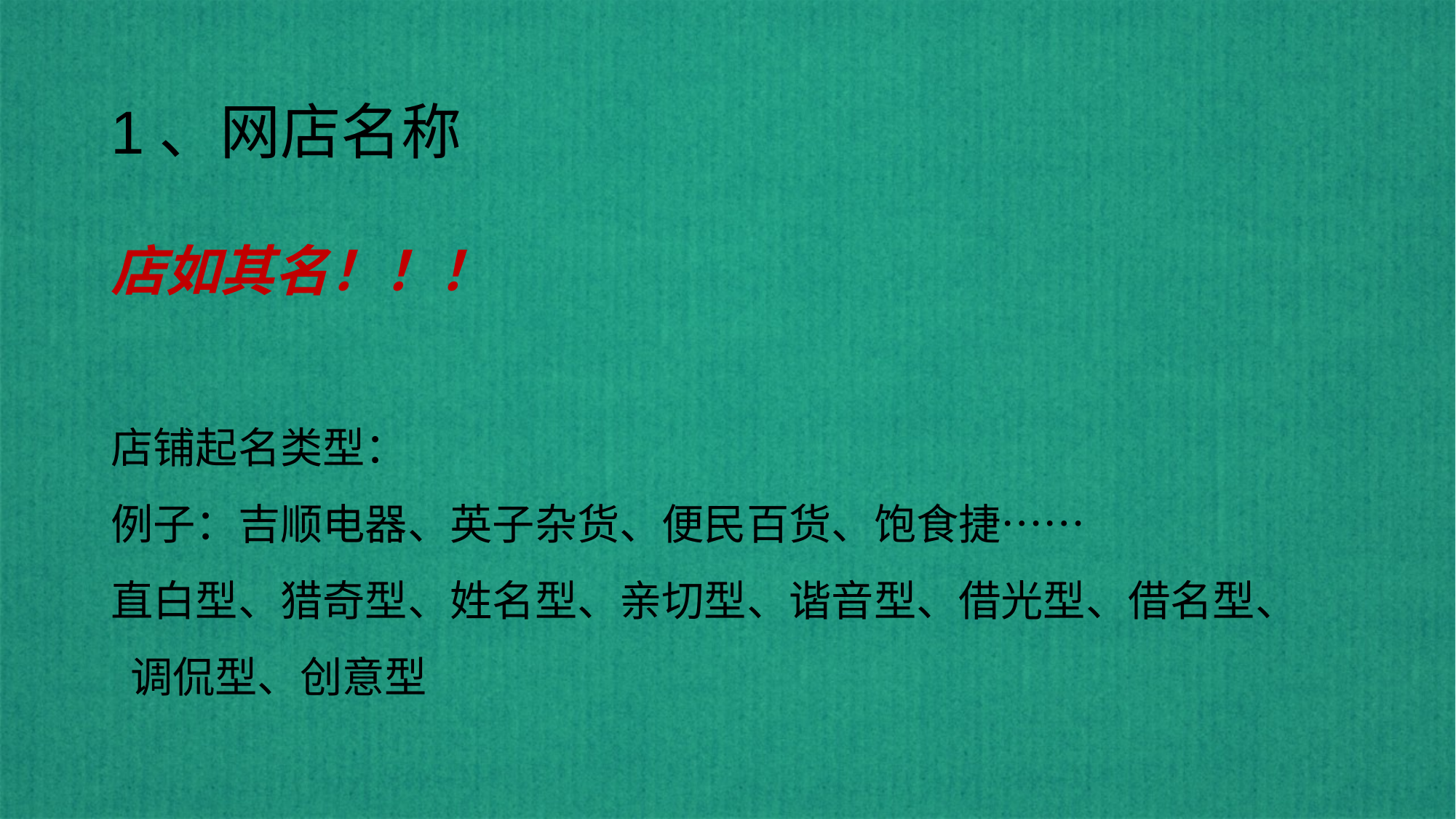

# 1、网店名称
店如其名！！！

店铺起名类型：
例子：吉顺电器、英子杂货、便民百货、饱食捷……
直白型、猎奇型、姓名型、亲切型、谐音型、借光型、借名型、
 调侃型、创意型